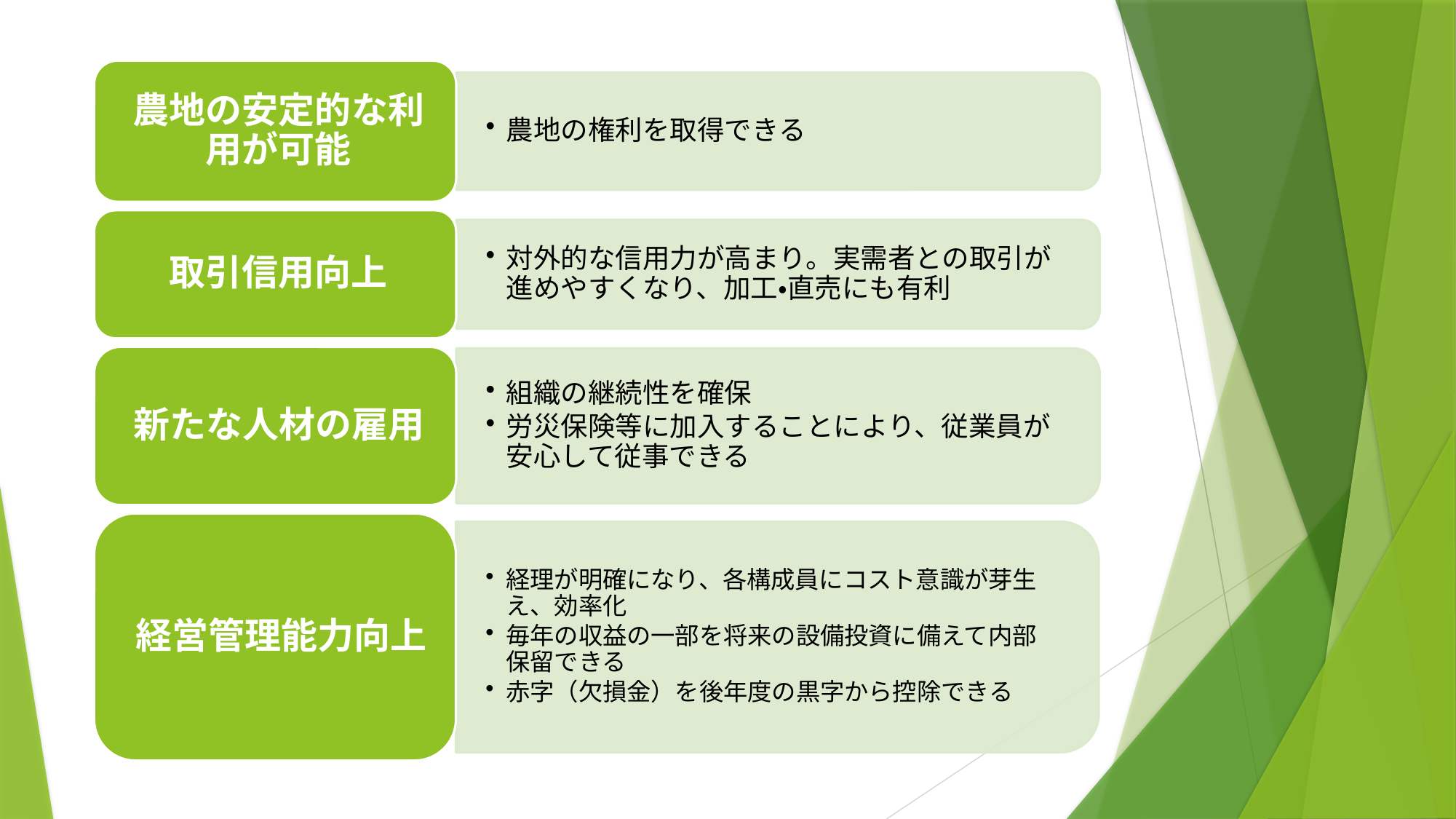

農地の権利を取得できる
農地の安定的な利用が可能
対外的な信用力が高まり。実需者との取引が進めやすくなり、加工・直売にも有利
取引信用向上
組織の継続性を確保
労災保険等に加入することにより、従業員が安心して従事できる
新たな人材の雇用
経理が明確になり、各構成員にコスト意識が芽生え、効率化
毎年の収益の一部を将来の設備投資に備えて内部保留できる
赤字（欠損金）を後年度の黒字から控除できる
経営管理能力向上